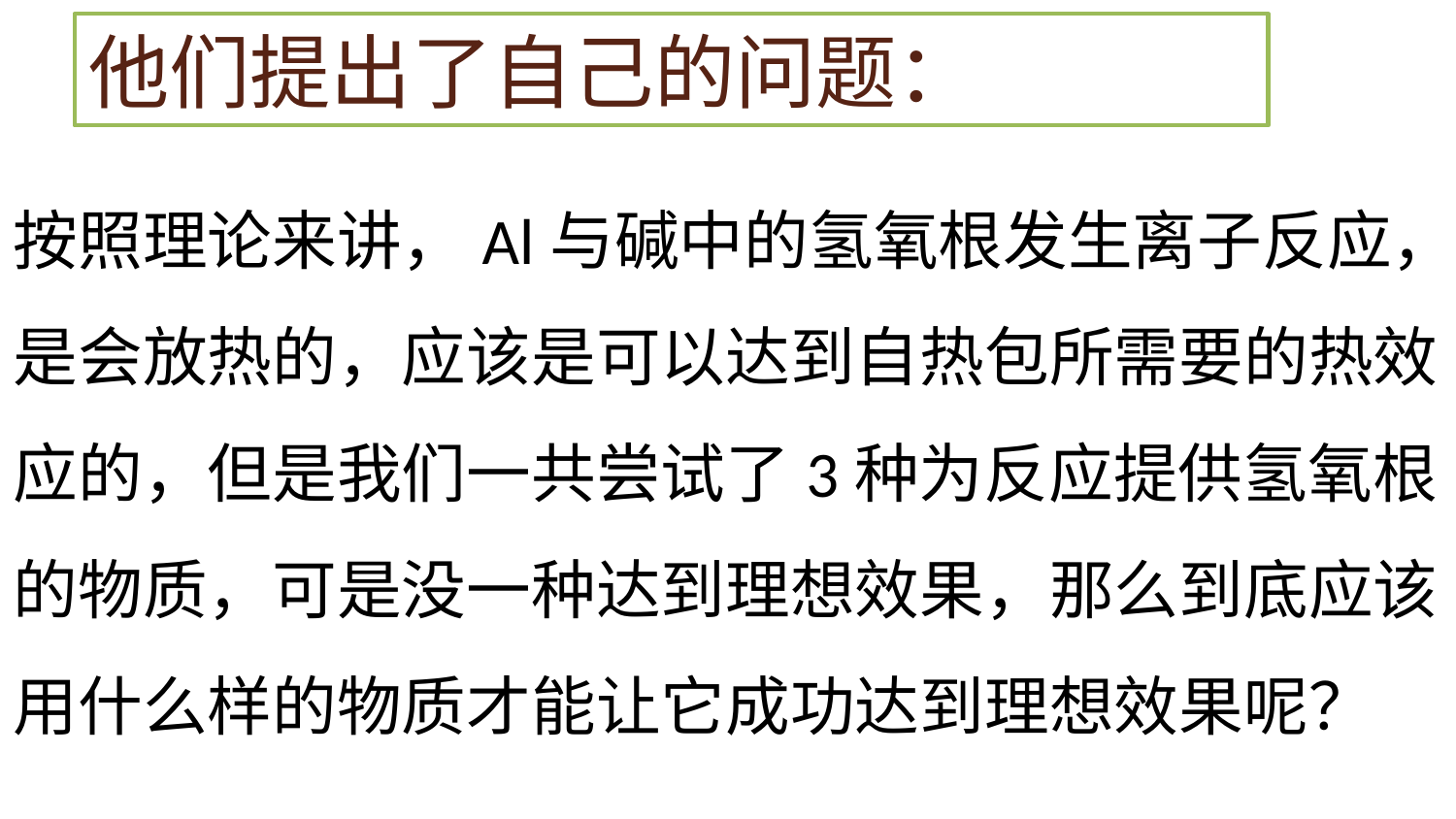

他们提出了自己的问题：
# 按照理论来讲，Al与碱中的氢氧根发生离子反应，是会放热的，应该是可以达到自热包所需要的热效应的，但是我们一共尝试了3种为反应提供氢氧根的物质，可是没一种达到理想效果，那么到底应该用什么样的物质才能让它成功达到理想效果呢？